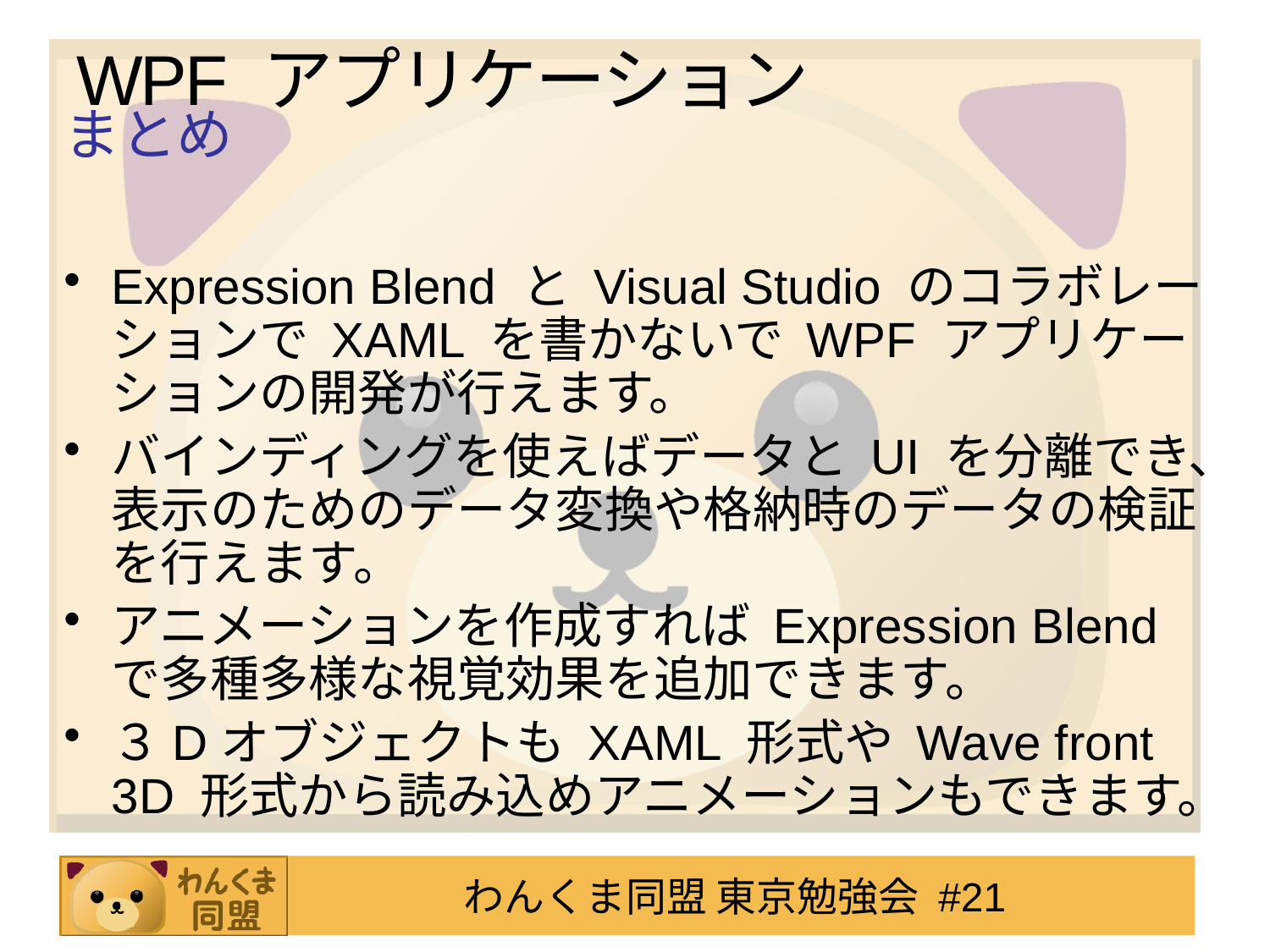

# WPF アプリケーション
まとめ
Expression Blend と Visual Studio のコラボレーションで XAML を書かないで WPF アプリケーションの開発が行えます。
バインディングを使えばデータと UI を分離でき、表示のためのデータ変換や格納時のデータの検証を行えます。
アニメーションを作成すれば Expression Blend で多種多様な視覚効果を追加できます。
３Dオブジェクトも XAML 形式や Wave front 3D 形式から読み込めアニメーションもできます。